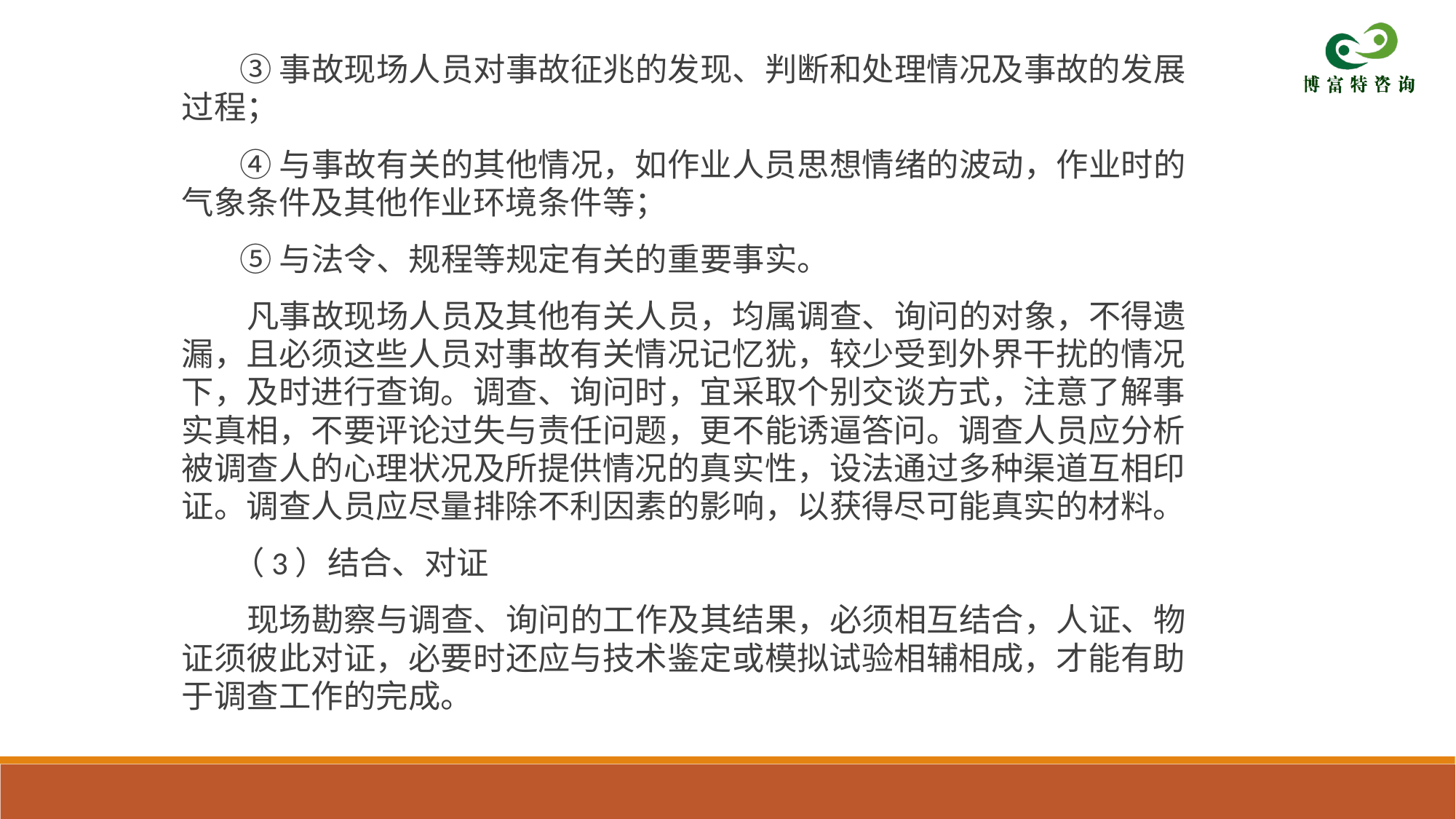

③事故现场人员对事故征兆的发现、判断和处理情况及事故的发展过程；
        ④与事故有关的其他情况，如作业人员思想情绪的波动，作业时的气象条件及其他作业环境条件等；
        ⑤与法令、规程等规定有关的重要事实。
        凡事故现场人员及其他有关人员，均属调查、询问的对象，不得遗漏，且必须这些人员对事故有关情况记忆犹，较少受到外界干扰的情况下，及时进行查询。调查、询问时，宜采取个别交谈方式，注意了解事实真相，不要评论过失与责任问题，更不能诱逼答问。调查人员应分析被调查人的心理状况及所提供情况的真实性，设法通过多种渠道互相印证。调查人员应尽量排除不利因素的影响，以获得尽可能真实的材料。
      （3）结合、对证
        现场勘察与调查、询问的工作及其结果，必须相互结合，人证、物证须彼此对证，必要时还应与技术鉴定或模拟试验相辅相成，才能有助于调查工作的完成。